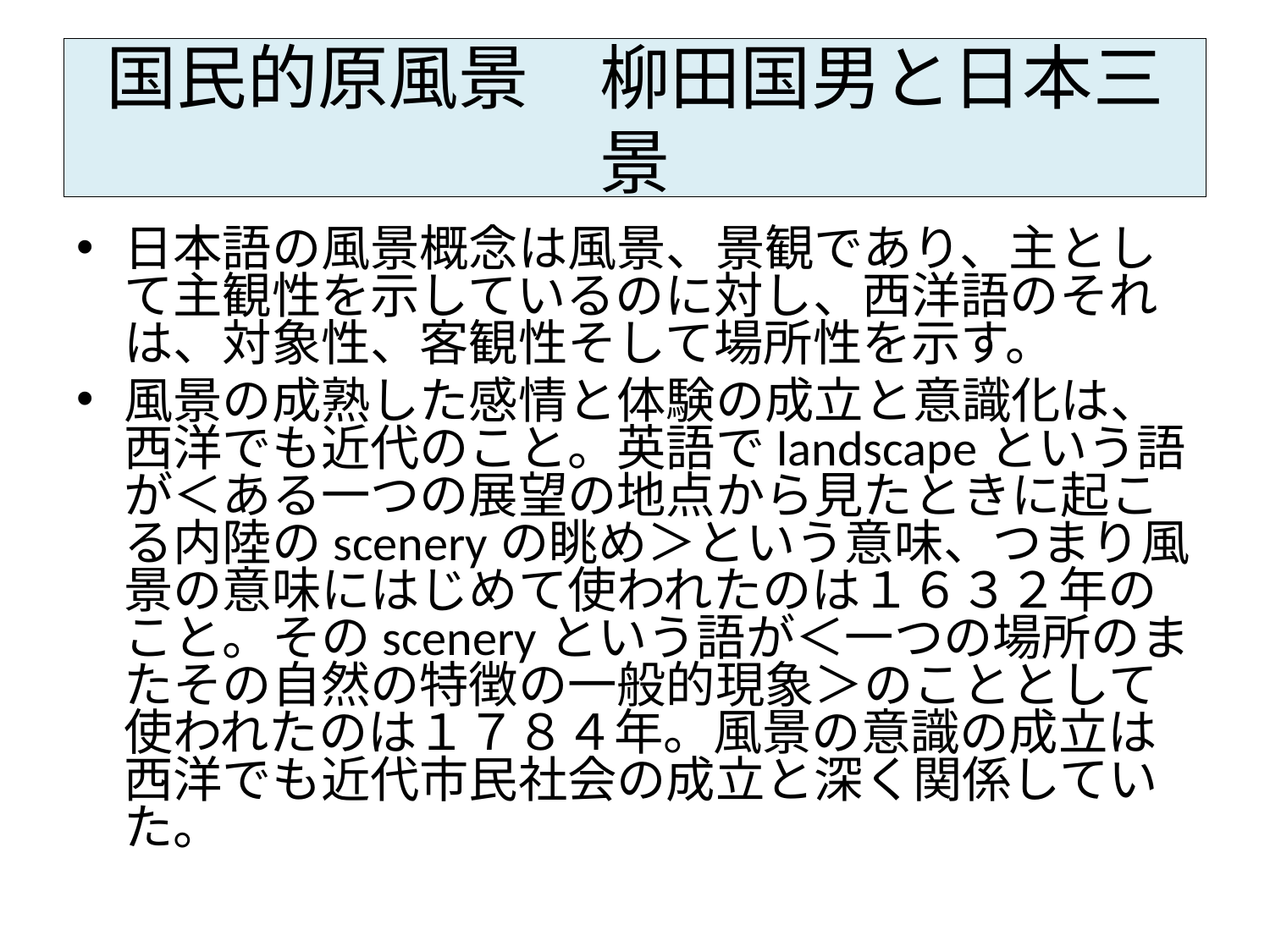

# 国民的原風景　柳田国男と日本三景
日本語の風景概念は風景、景観であり、主として主観性を示しているのに対し、西洋語のそれは、対象性、客観性そして場所性を示す。
風景の成熟した感情と体験の成立と意識化は、西洋でも近代のこと。英語でlandscapeという語が＜ある一つの展望の地点から見たときに起こる内陸のsceneryの眺め＞という意味、つまり風景の意味にはじめて使われたのは１６３２年のこと。そのsceneryという語が＜一つの場所のまたその自然の特徴の一般的現象＞のこととして使われたのは１７８４年。風景の意識の成立は西洋でも近代市民社会の成立と深く関係していた。